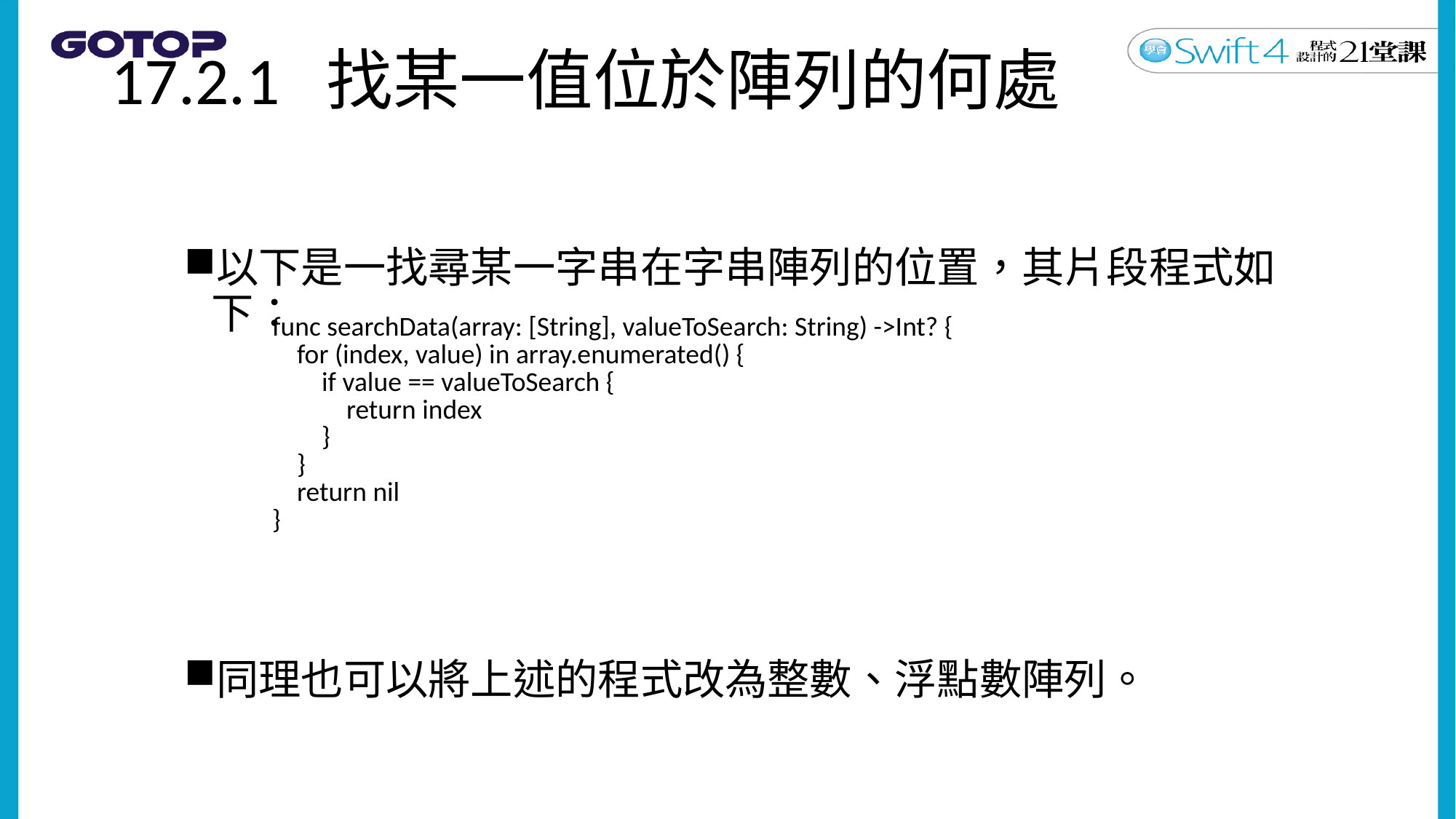

# 17.2.1  找某一值位於陣列的何處
以下是一找尋某一字串在字串陣列的位置，其片段程式如下：

同理也可以將上述的程式改為整數、浮點數陣列。
| func searchData(array: [String], valueToSearch: String) ->Int? { for (index, value) in array.enumerated() { if value == valueToSearch { return index } } return nil } |
| --- |